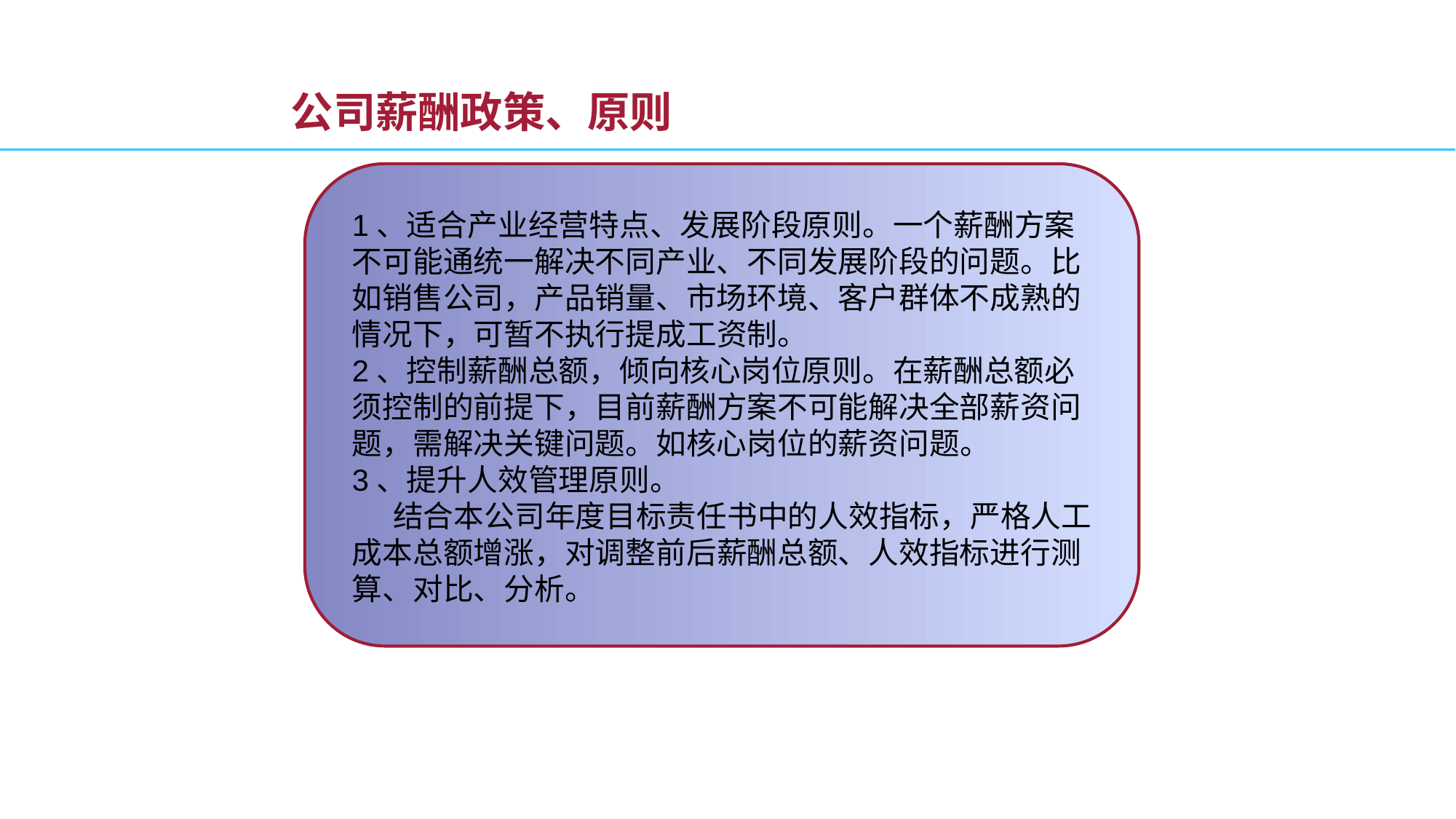

# 公司薪酬政策、原则

1、适合产业经营特点、发展阶段原则。一个薪酬方案不可能通统一解决不同产业、不同发展阶段的问题。比如销售公司，产品销量、市场环境、客户群体不成熟的情况下，可暂不执行提成工资制。
2、控制薪酬总额，倾向核心岗位原则。在薪酬总额必须控制的前提下，目前薪酬方案不可能解决全部薪资问题，需解决关键问题。如核心岗位的薪资问题。
3、提升人效管理原则。
     结合本公司年度目标责任书中的人效指标，严格人工成本总额增涨，对调整前后薪酬总额、人效指标进行测算、对比、分析。